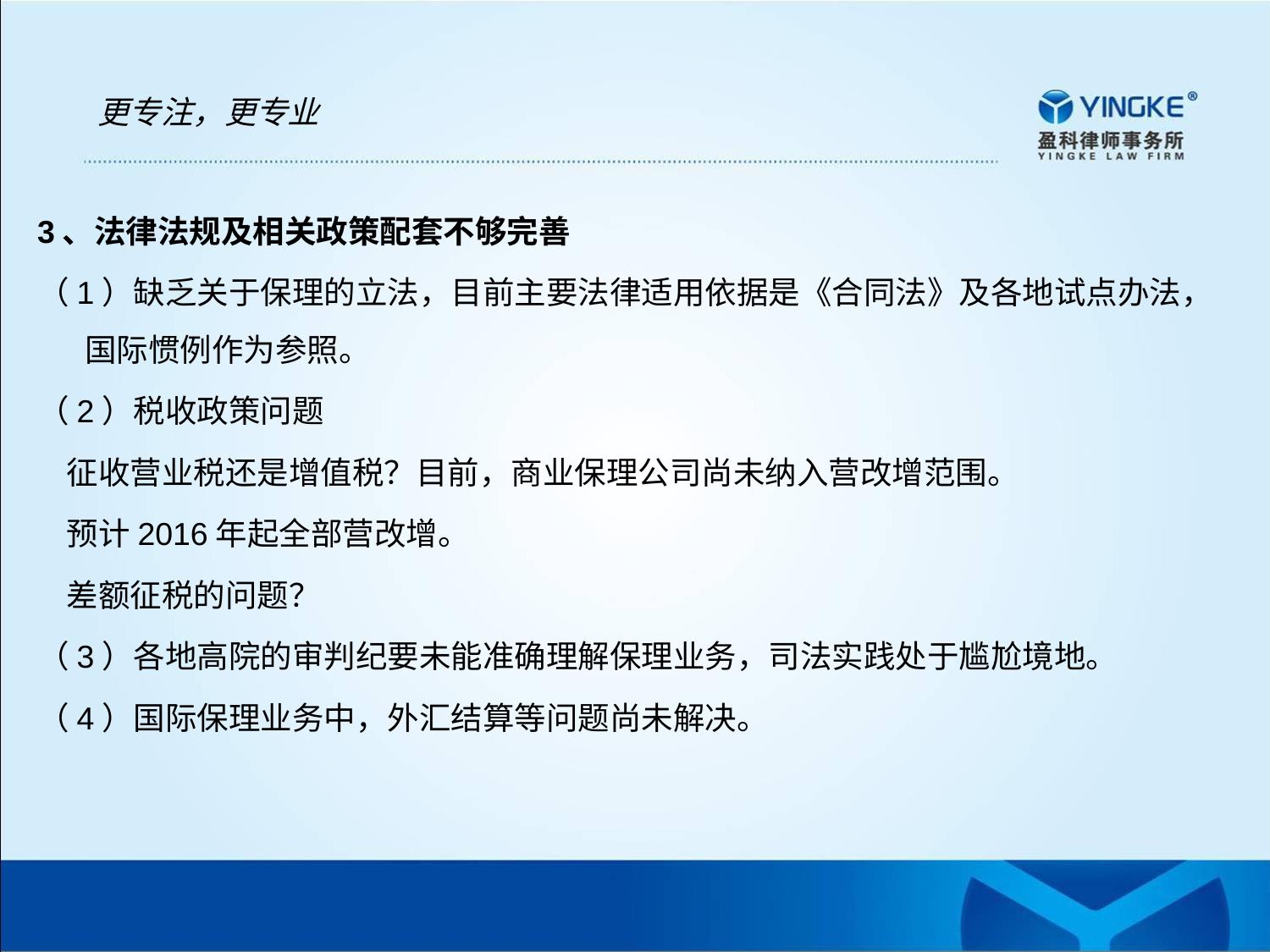

更专注，更专业
3、法律法规及相关政策配套不够完善
（1）缺乏关于保理的立法，目前主要法律适用依据是《合同法》及各地试点办法，国际惯例作为参照。
（2）税收政策问题
   征收营业税还是增值税？目前，商业保理公司尚未纳入营改增范围。
   预计2016年起全部营改增。
   差额征税的问题？
（3）各地高院的审判纪要未能准确理解保理业务，司法实践处于尴尬境地。
（4）国际保理业务中，外汇结算等问题尚未解决。